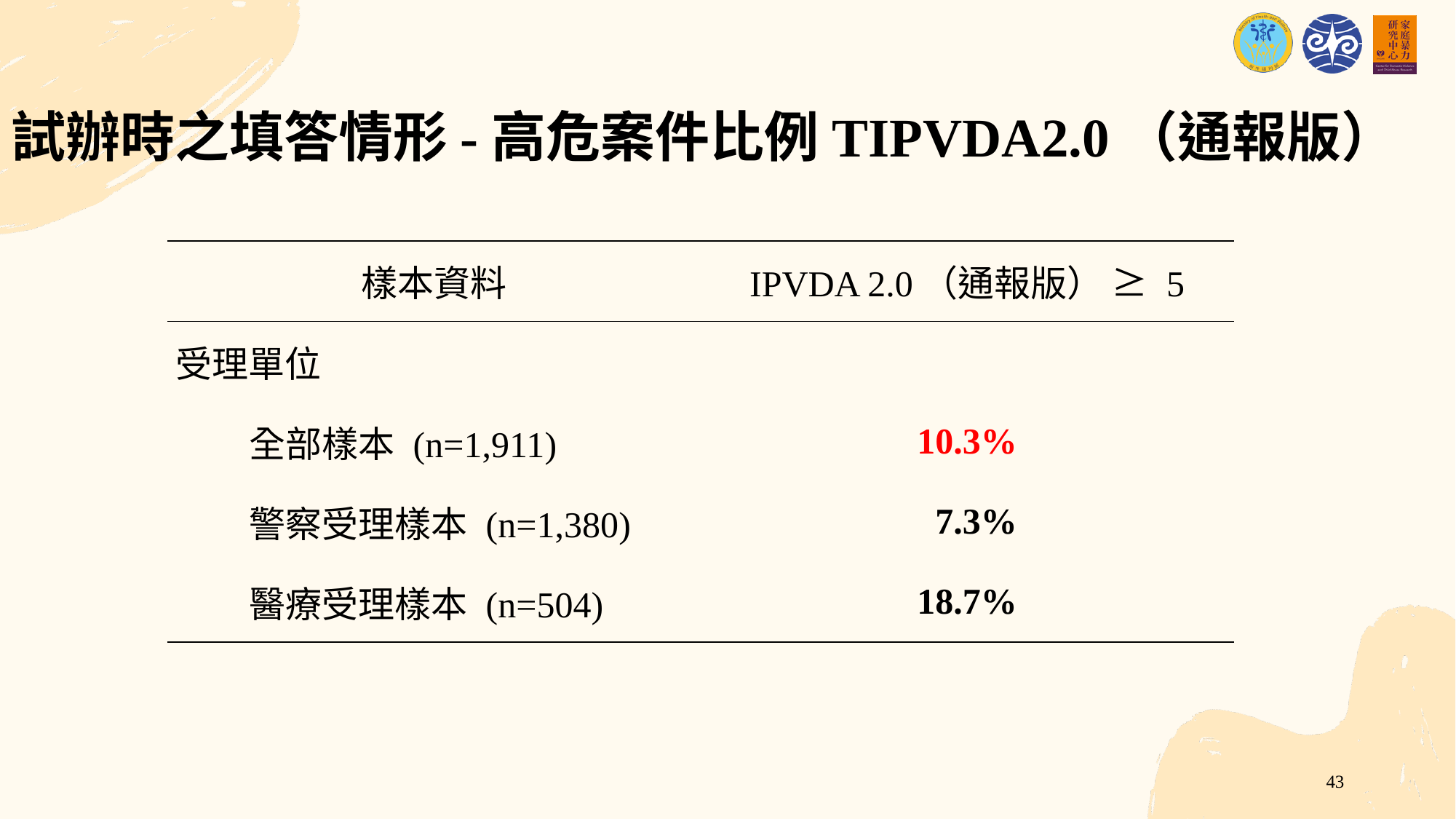

# 試辦時之填答情形-高危案件比例TIPVDA2.0（通報版）
| 樣本資料 | IPVDA 2.0（通報版） ≥ 5 |
| --- | --- |
| 受理單位 |  |
| 全部樣本 (n=1,911) | 10.3% |
| 警察受理樣本 (n=1,380) | 7.3% |
| 醫療受理樣本 (n=504) | 18.7% |
43